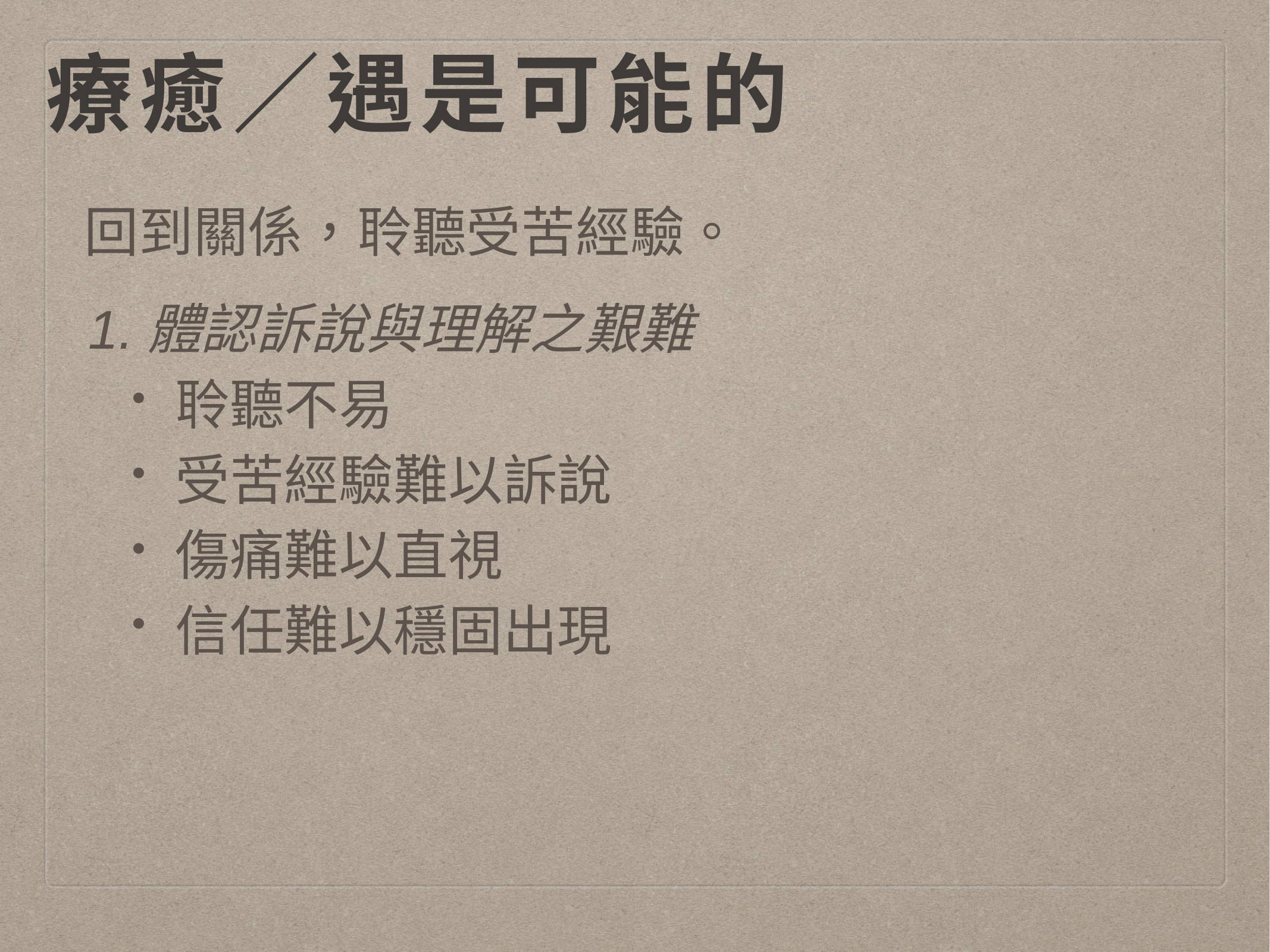

# 療癒／遇是可能的
回到關係，聆聽受苦經驗。

1.體認訴說與理解之艱難
聆聽不易
受苦經驗難以訴說
傷痛難以直視
信任難以穩固出現